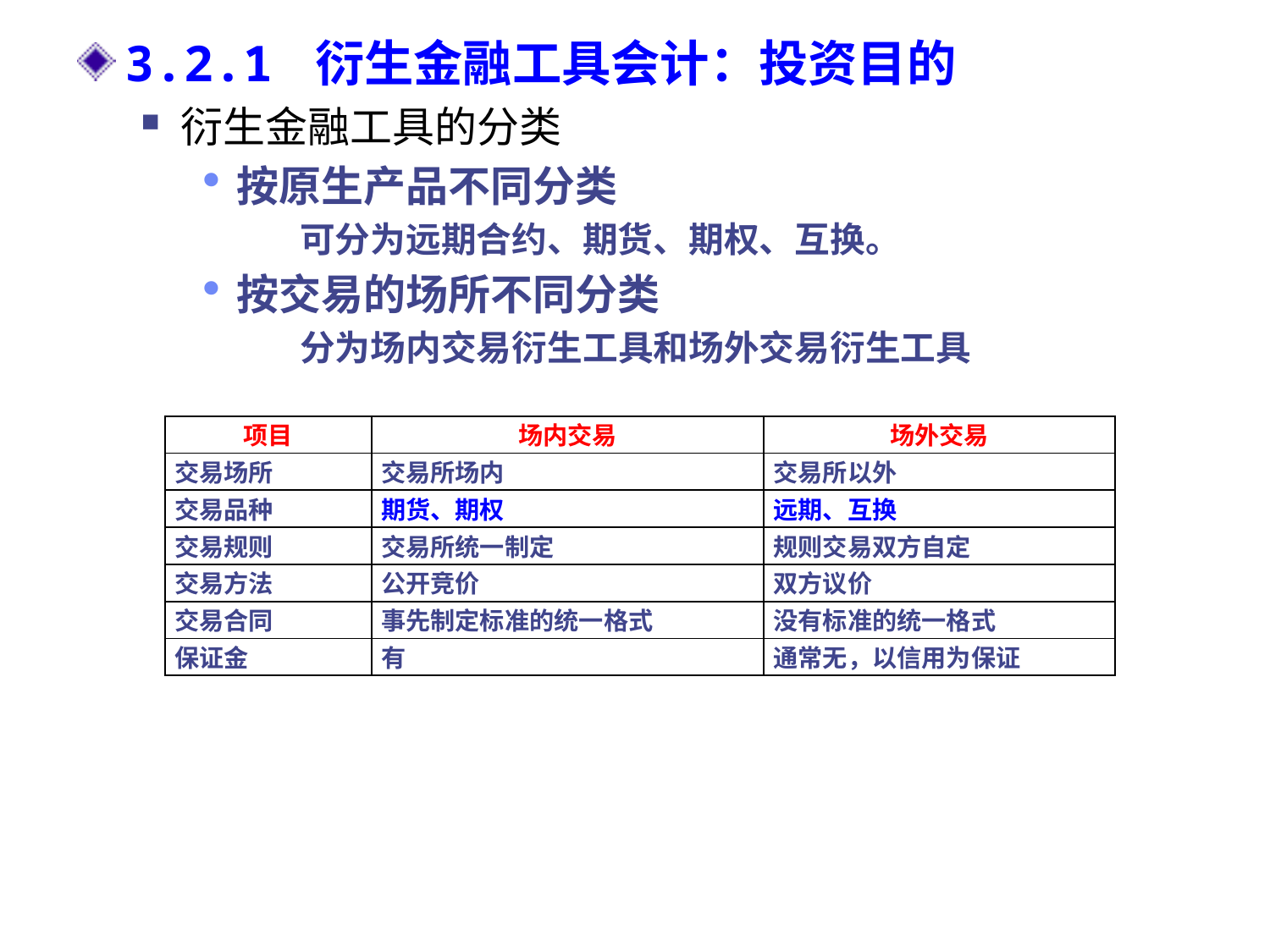

3.2.1 衍生金融工具会计：投资目的
衍生金融工具的分类
按原生产品不同分类
可分为远期合约、期货、期权、互换。
按交易的场所不同分类
分为场内交易衍生工具和场外交易衍生工具
| 项目 | 场内交易 | 场外交易 |
| --- | --- | --- |
| 交易场所 | 交易所场内 | 交易所以外 |
| 交易品种 | 期货、期权 | 远期、互换 |
| 交易规则 | 交易所统一制定 | 规则交易双方自定 |
| 交易方法 | 公开竞价 | 双方议价 |
| 交易合同 | 事先制定标准的统一格式 | 没有标准的统一格式 |
| 保证金 | 有 | 通常无，以信用为保证 |